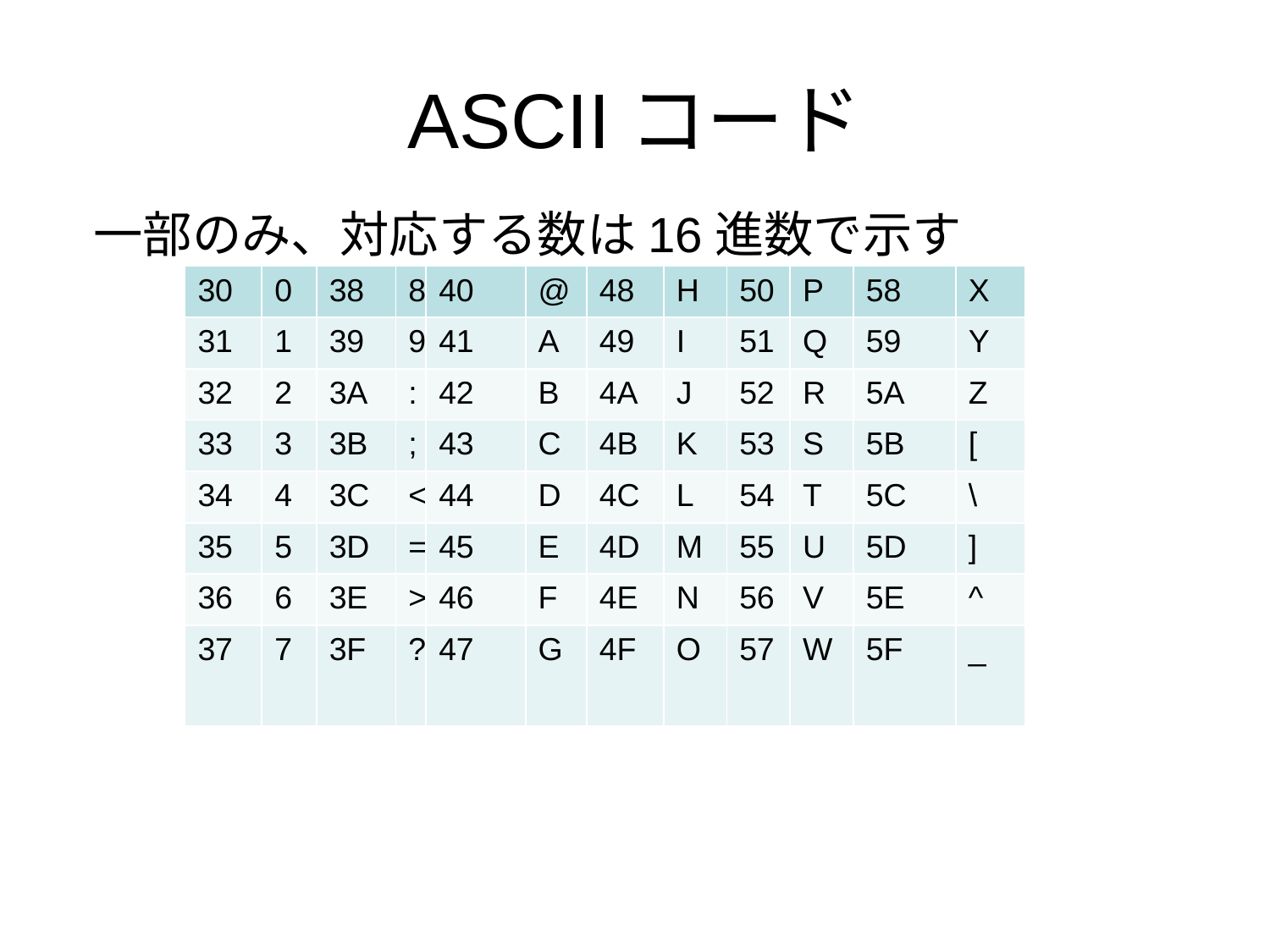

# ASCIIコード
一部のみ、対応する数は16進数で示す
| 30 | 0 | 38 | 8 | 40 | @ | 48 | H | 50 | P | 58 | X |
| --- | --- | --- | --- | --- | --- | --- | --- | --- | --- | --- | --- |
| 31 | 1 | 39 | 9 | 41 | A | 49 | I | 51 | Q | 59 | Y |
| 32 | 2 | 3A | : | 42 | B | 4A | J | 52 | R | 5A | Z |
| 33 | 3 | 3B | ; | 43 | C | 4B | K | 53 | S | 5B | [ |
| 34 | 4 | 3C | < | 44 | D | 4C | L | 54 | T | 5C | \ |
| 35 | 5 | 3D | = | 45 | E | 4D | M | 55 | U | 5D | ] |
| 36 | 6 | 3E | > | 46 | F | 4E | N | 56 | V | 5E | ^ |
| 37 | 7 | 3F | ? | 47 | G | 4F | O | 57 | W | 5F | \_ |